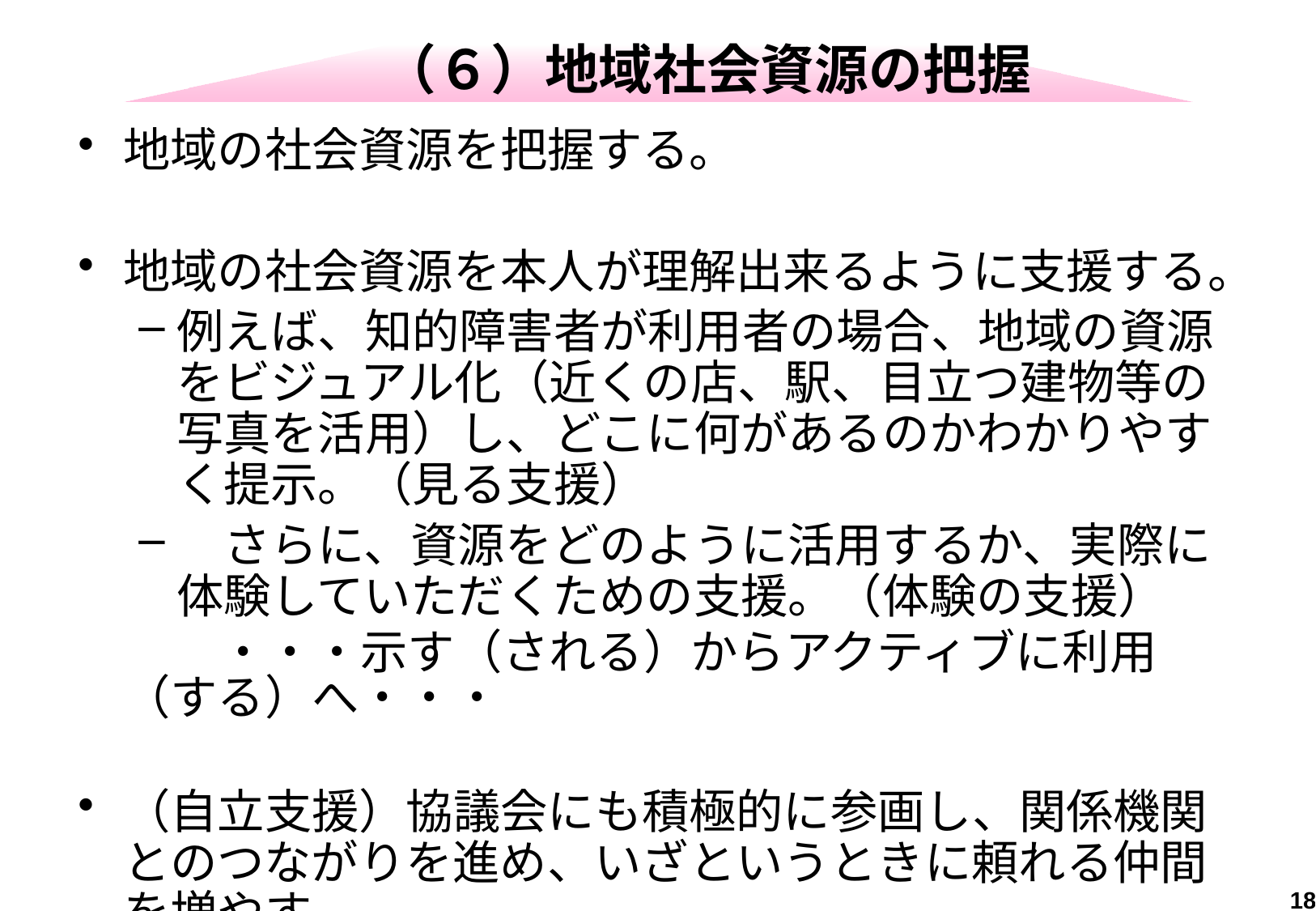

# （６）地域社会資源の把握

地域の社会資源を把握する。

地域の社会資源を本人が理解出来るように支援する。
例えば、知的障害者が利用者の場合、地域の資源をビジュアル化（近くの店、駅、目立つ建物等の写真を活用）し、どこに何があるのかわかりやすく提示。（見る支援）
　さらに、資源をどのように活用するか、実際に体験していただくための支援。（体験の支援）
　　　・・・示す（される）からアクティブに利用（する）へ・・・

（自立支援）協議会にも積極的に参画し、関係機関とのつながりを進め、いざというときに頼れる仲間を増やす。
18